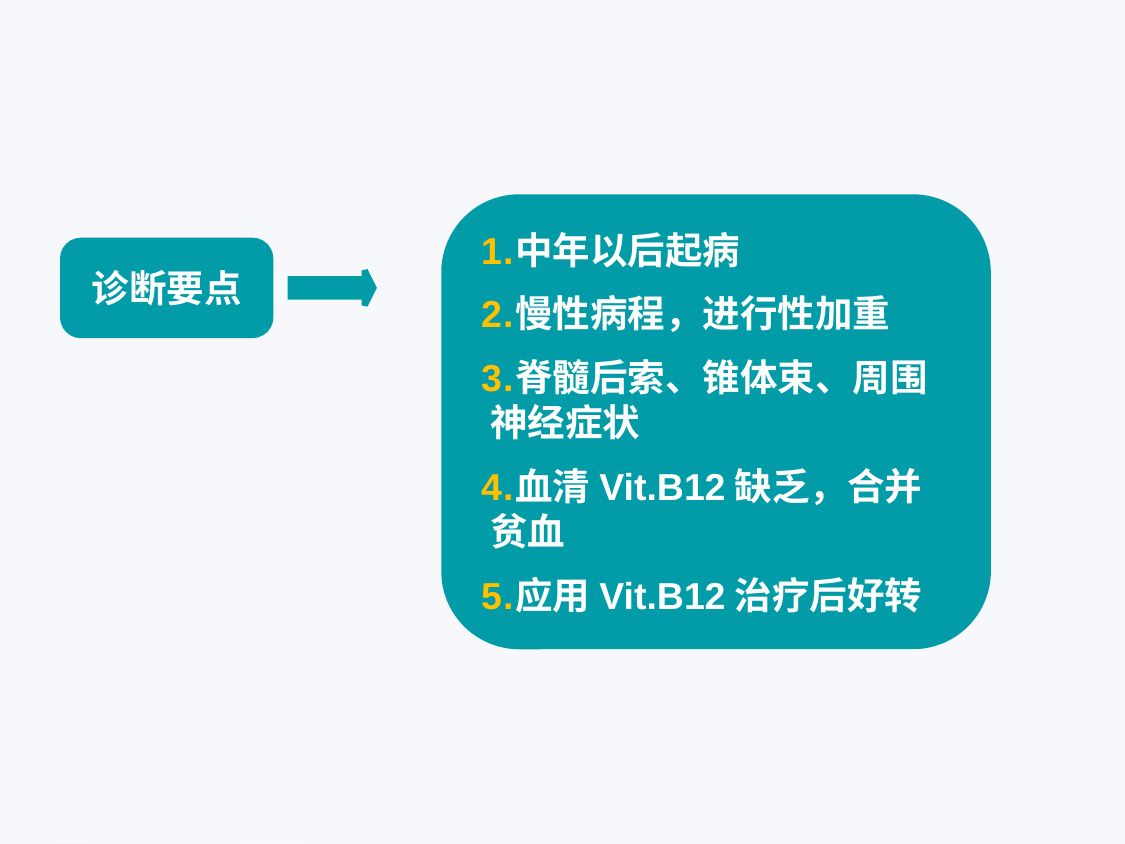

中年以后起病
慢性病程，进行性加重
脊髓后索、锥体束、周围神经症状
血清Vit.B12缺乏，合并贫血
应用Vit.B12治疗后好转
诊断要点